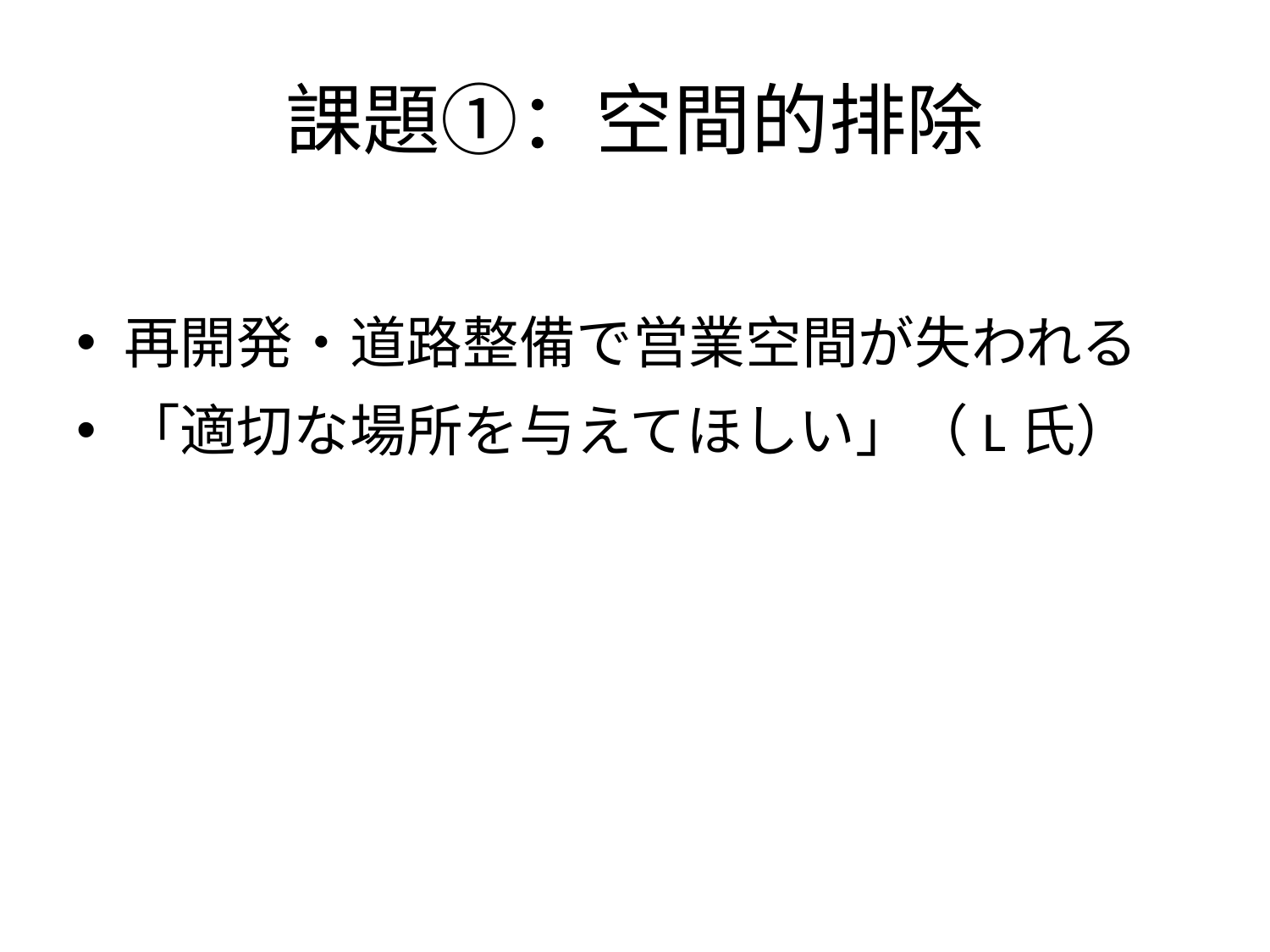

# 課題①：空間的排除

再開発・道路整備で営業空間が失われる
「適切な場所を与えてほしい」（L氏）